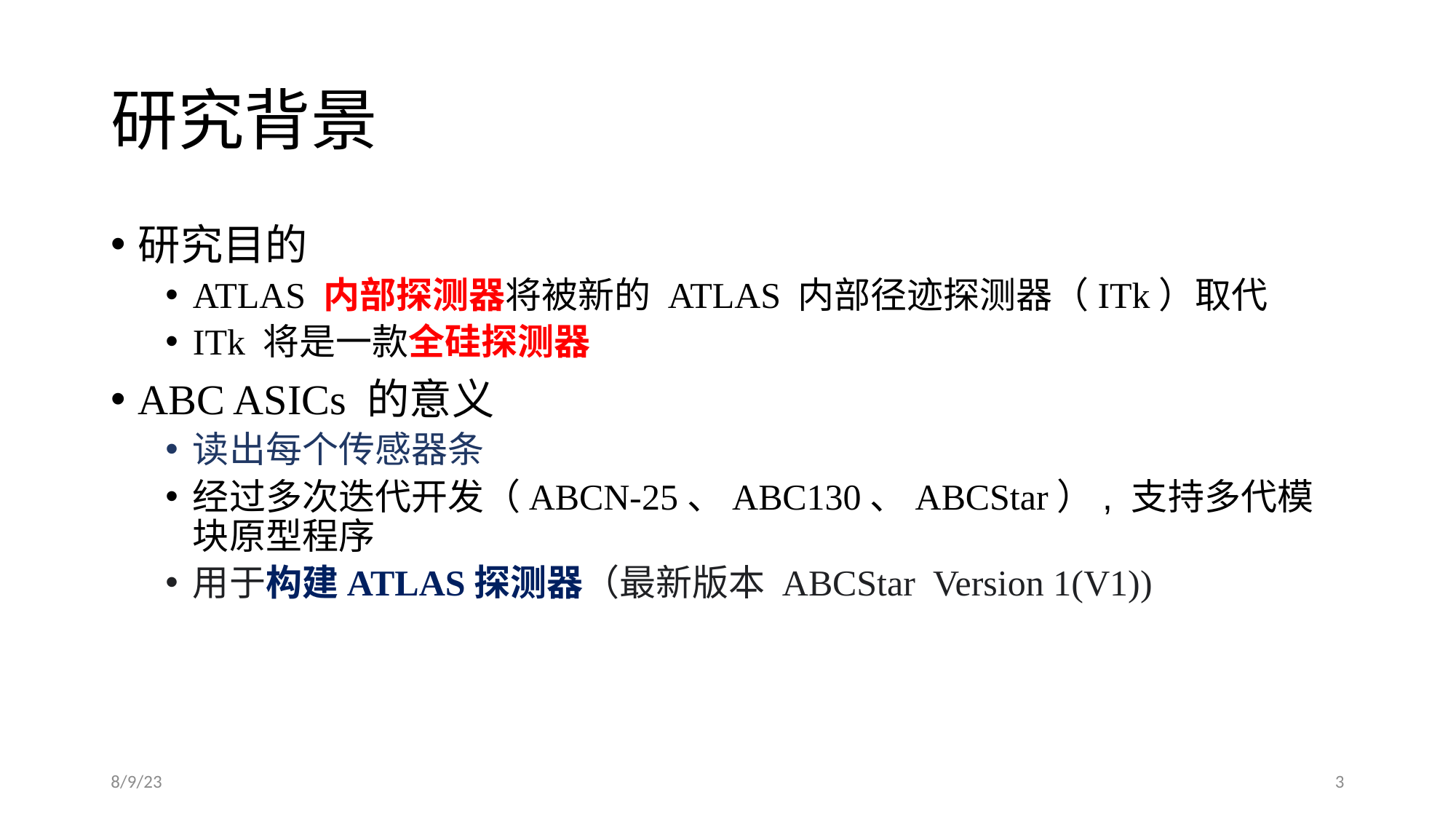

# 研究背景
研究目的
ATLAS 内部探测器将被新的 ATLAS 内部径迹探测器（ITk）取代
ITk 将是一款全硅探测器
ABC ASICs 的意义
读出每个传感器条
经过多次迭代开发（ABCN-25、ABC130、ABCStar）, 支持多代模块原型程序
用于构建ATLAS探测器（最新版本 ABCStar  Version 1(V1))
8/9/23
3